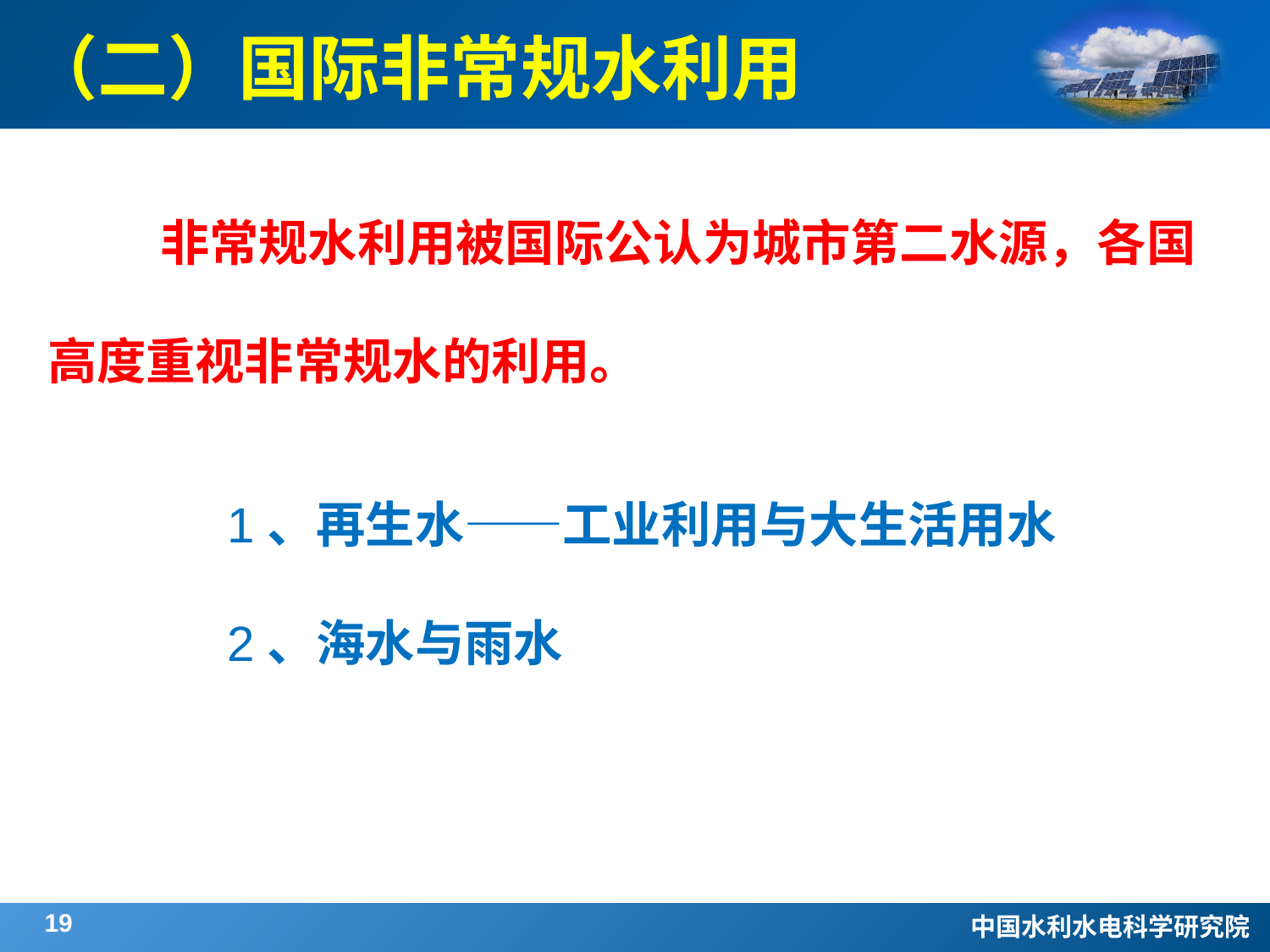

（二）国际非常规水利用
         非常规水利用被国际公认为城市第二水源，各国高度重视非常规水的利用。
1、再生水——工业利用与大生活用水
2、海水与雨水